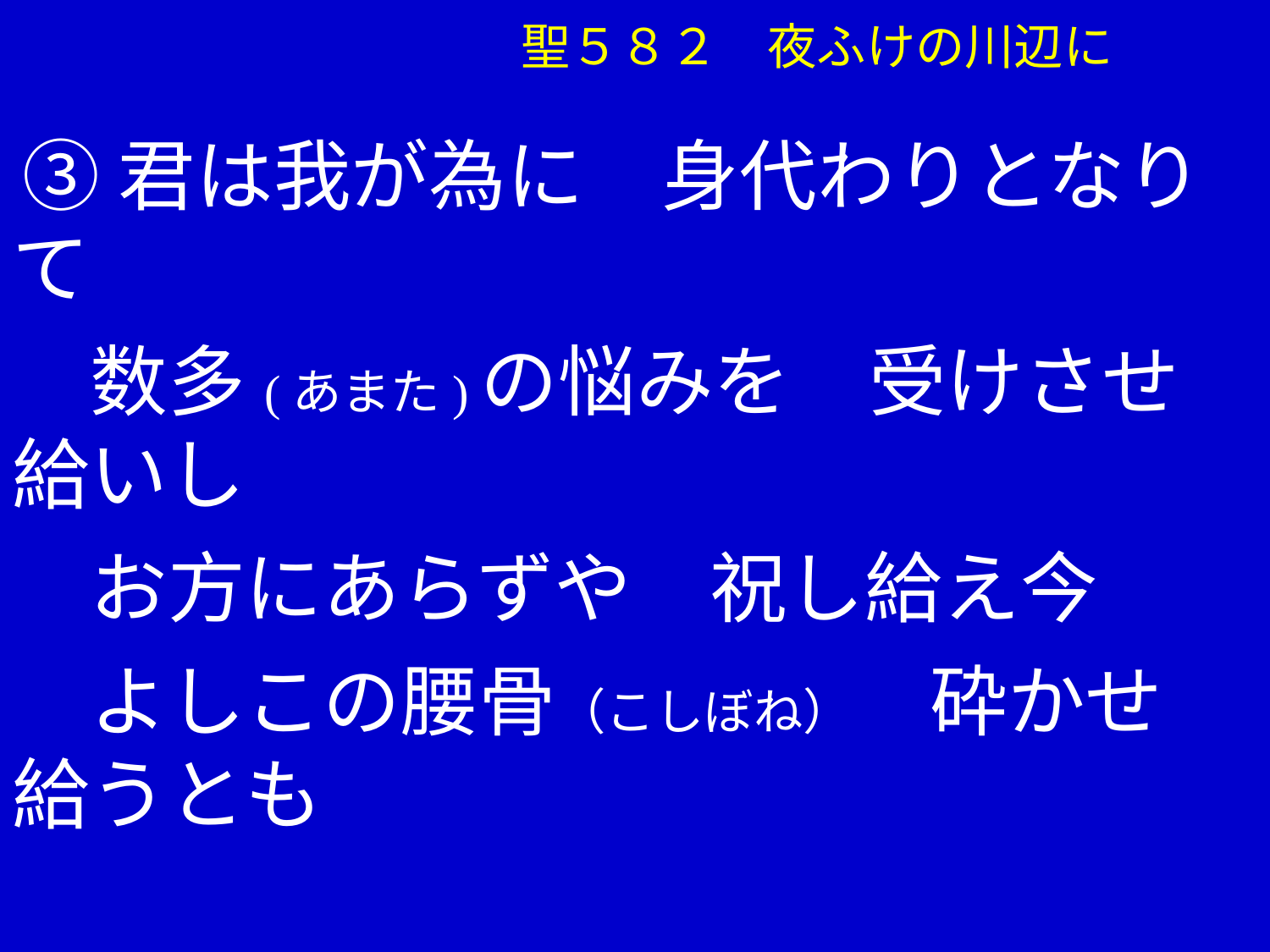

聖５８２　夜ふけの川辺に
 ③君は我が為に　身代わりとなりて
　数多(あまた)の悩みを　受けさせ給いし
　お方にあらずや　祝し給え今
　よしこの腰骨（こしぼね）　砕かせ給うとも